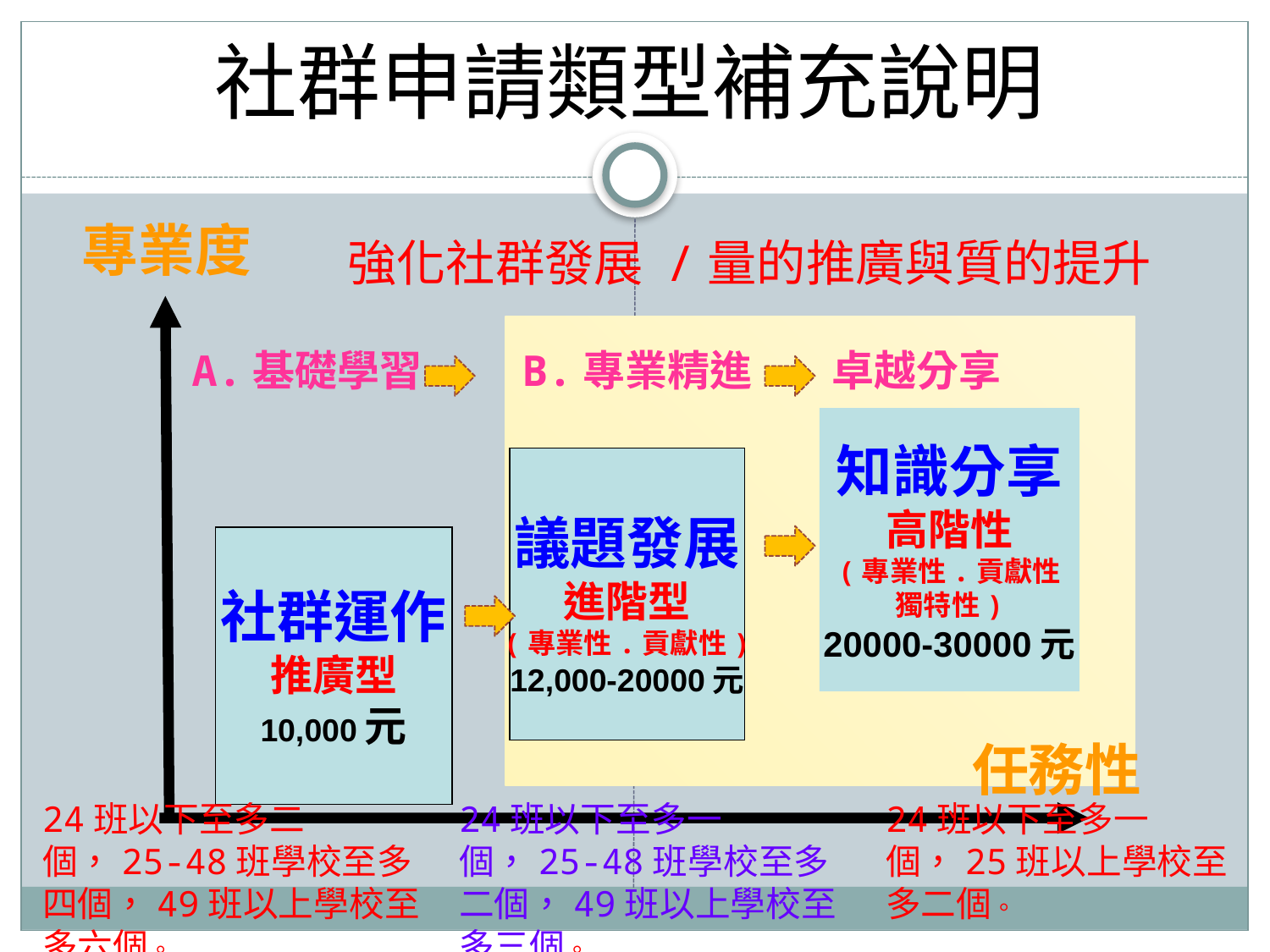

社群申請類型補充說明
專業度

A.基礎學習
B.專業精進
卓越分享
知識分享
高階性
(專業性.貢獻性
獨特性)
20000-30000元

議題發展
進階型
(專業性.貢獻性)
12,000-20000元

社群運作
推廣型
10,000元
任務性

強化社群發展 /量的推廣與質的提升

24班以下至多二個，25-48班學校至多四個，49班以上學校至多六個。
24班以下至多一個，25-48班學校至多二個，49班以上學校至多三個。
24班以下至多一個，25班以上學校至多二個。